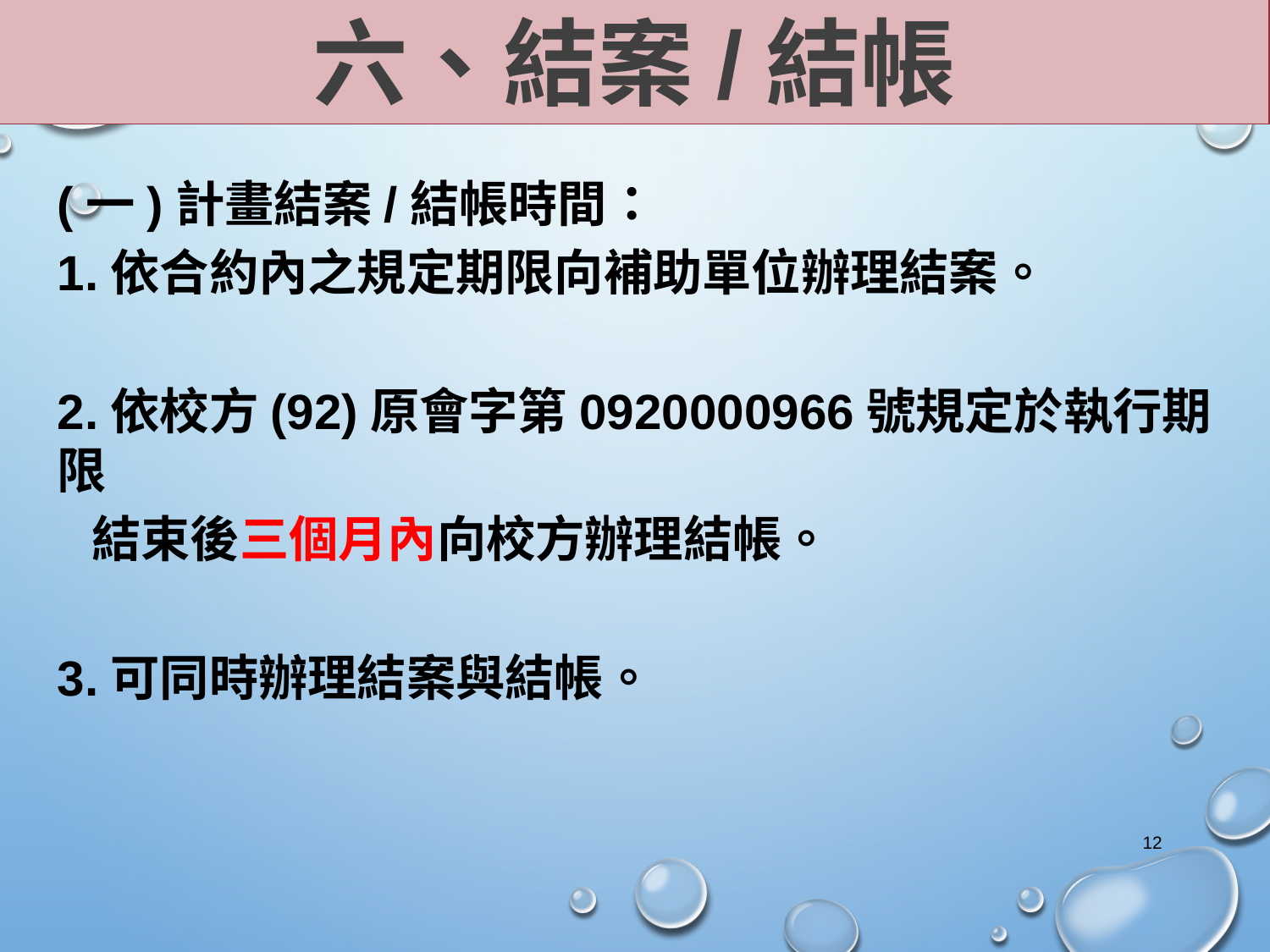

六、結案/結帳
(一)計畫結案/結帳時間：
1.依合約內之規定期限向補助單位辦理結案。

2.依校方(92)原會字第0920000966號規定於執行期限
  結束後三個月內向校方辦理結帳。

3.可同時辦理結案與結帳。

12